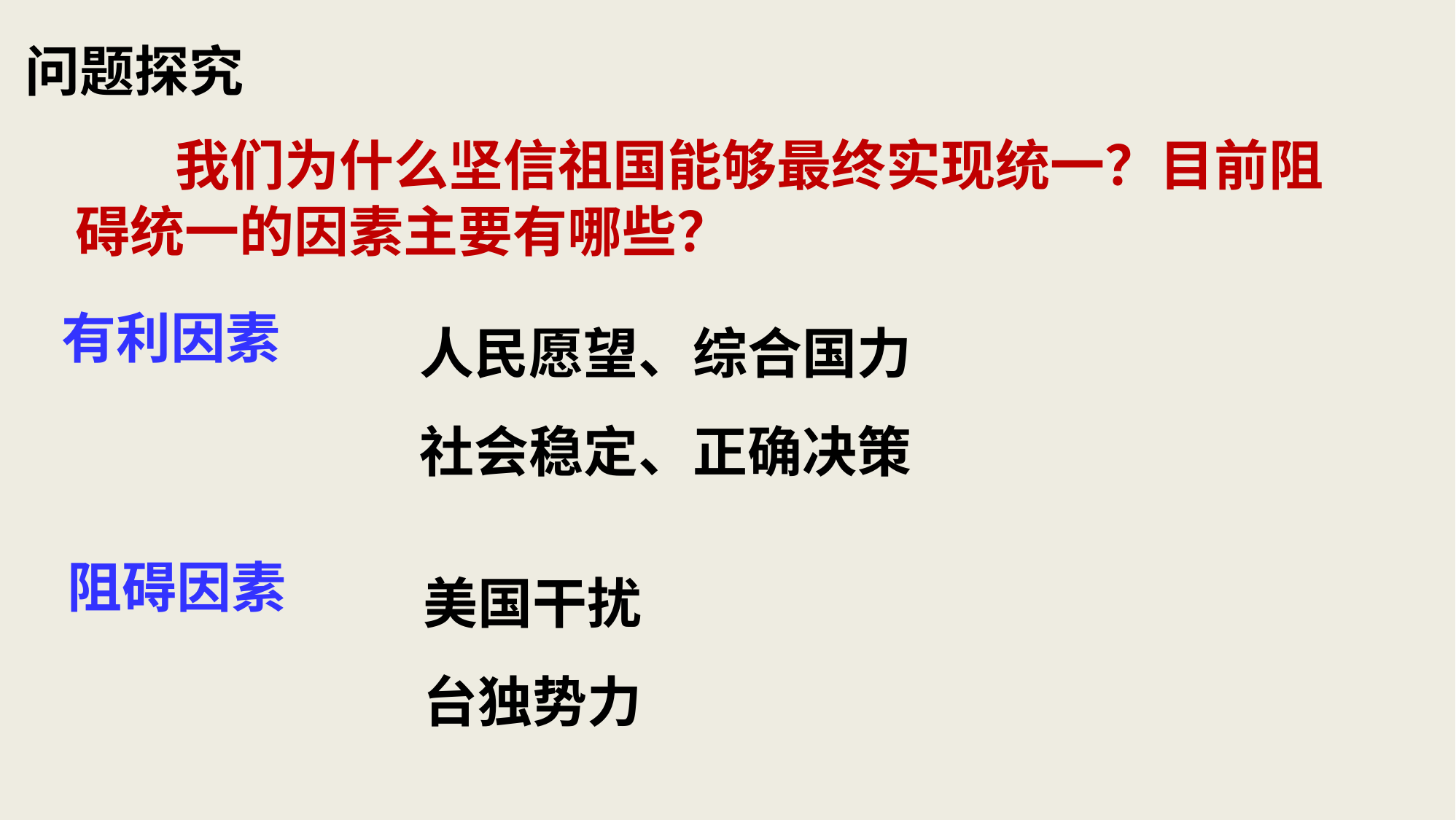

问题探究
       我们为什么坚信祖国能够最终实现统一？目前阻碍统一的因素主要有哪些？
人民愿望、综合国力
社会稳定、正确决策
有利因素
美国干扰
台独势力
阻碍因素